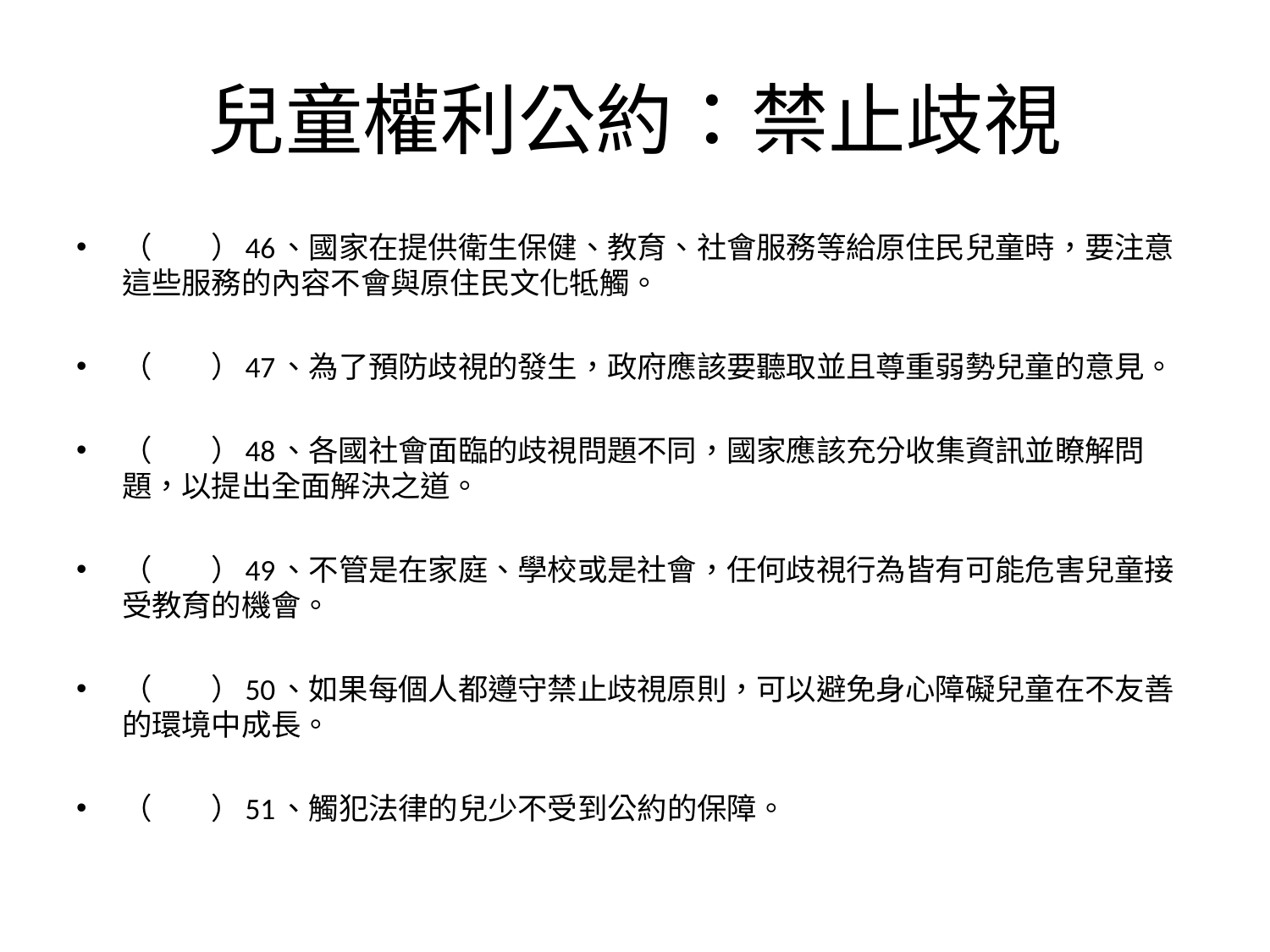

# 兒童權利公約：禁止歧視
（　　）46、國家在提供衛生保健、教育、社會服務等給原住民兒童時，要注意這些服務的內容不會與原住民文化牴觸。

（　　）47、為了預防歧視的發生，政府應該要聽取並且尊重弱勢兒童的意見。

（　　）48、各國社會面臨的歧視問題不同，國家應該充分收集資訊並瞭解問題，以提出全面解決之道。

（　　）49、不管是在家庭、學校或是社會，任何歧視行為皆有可能危害兒童接受教育的機會。

（　　）50、如果每個人都遵守禁止歧視原則，可以避免身心障礙兒童在不友善的環境中成長。

（　　）51、觸犯法律的兒少不受到公約的保障。